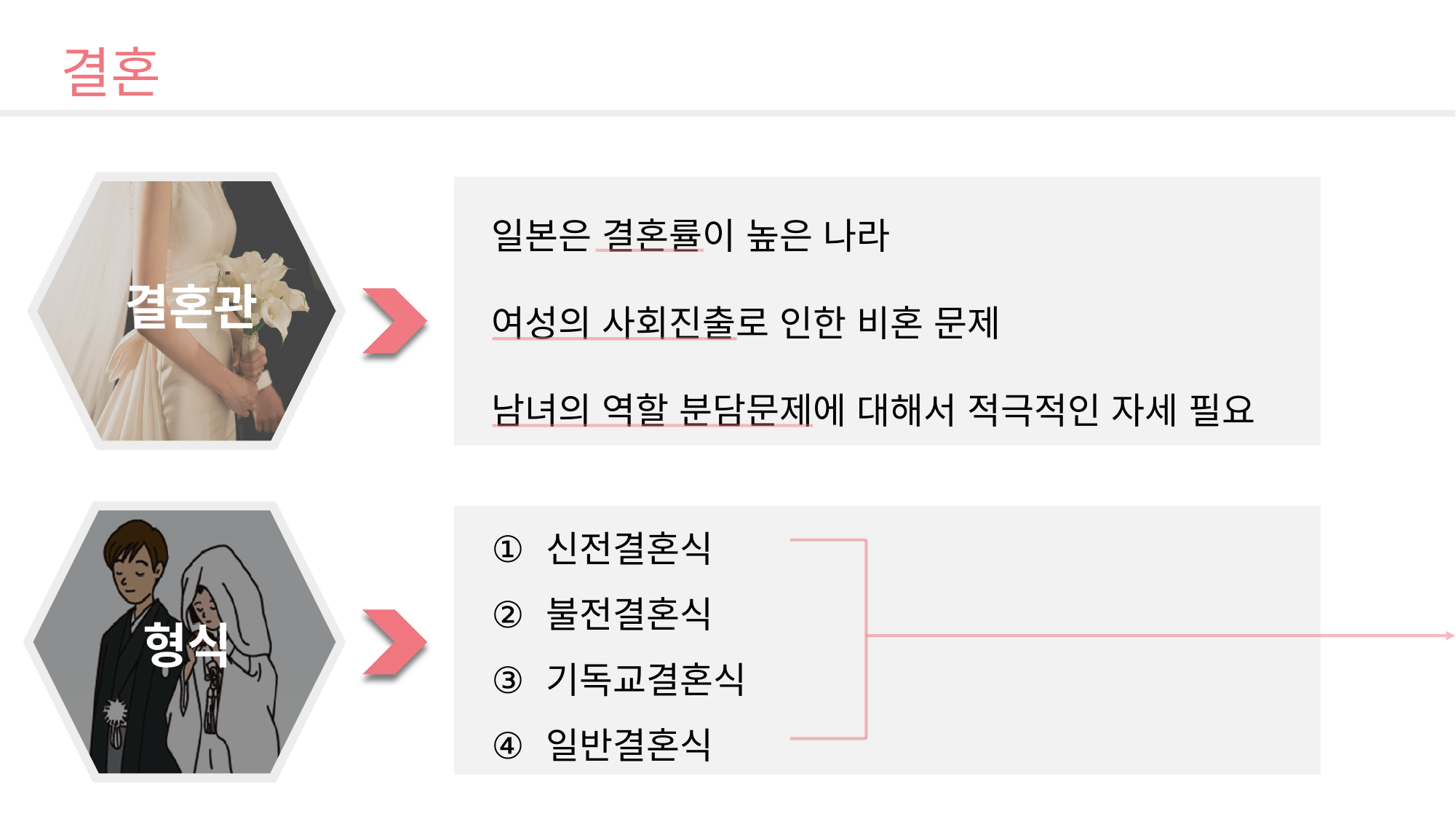

결혼
일본은 결혼률이 높은 나라
여성의 사회진출로 인한 비혼 문제
남녀의 역할 분담문제에 대해서 적극적인 자세 필요

결혼관

신전결혼식
불전결혼식
기독교결혼식
일반결혼식

형식